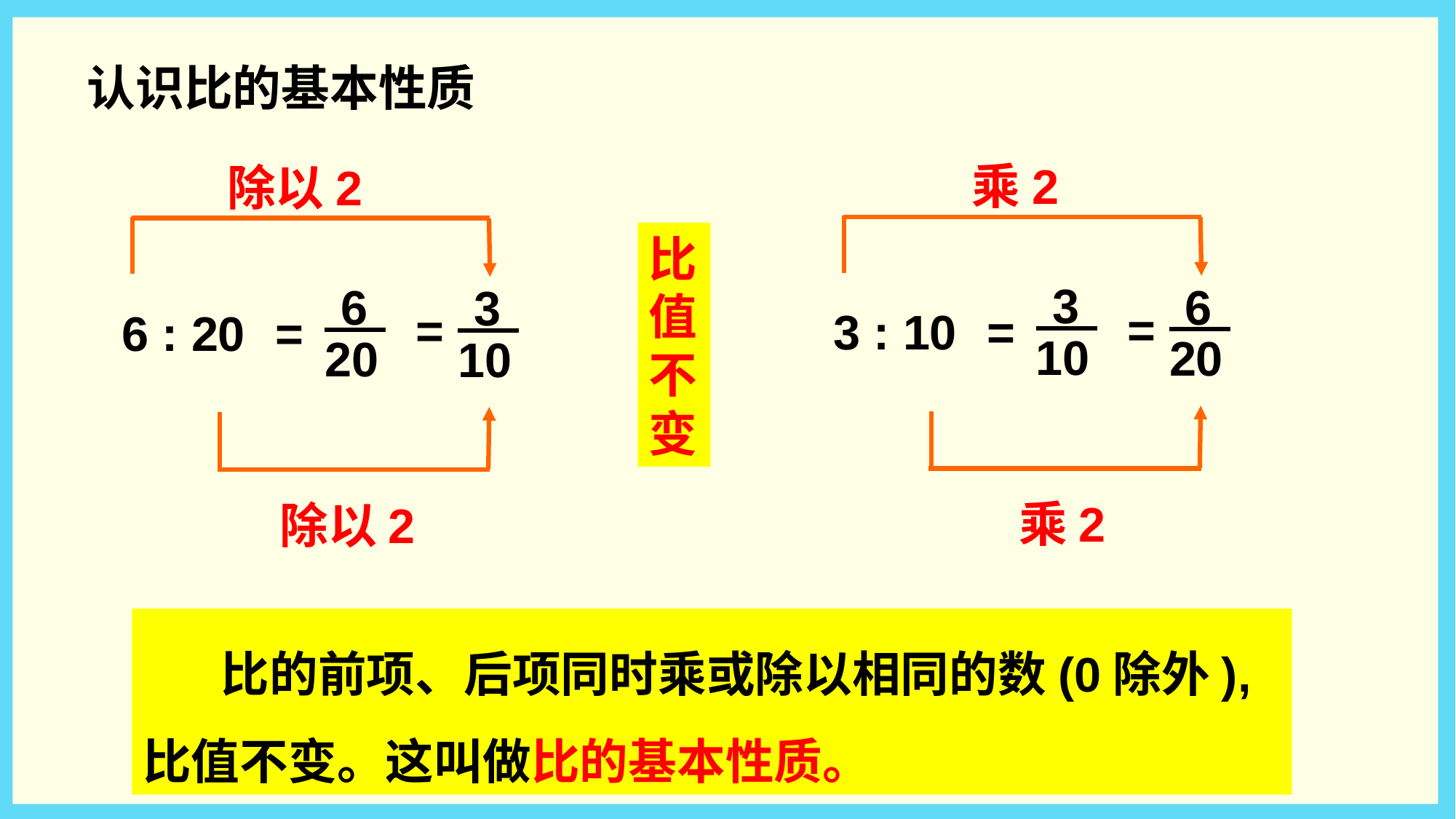

认识比的基本性质
乘2
除以2
比值不变
3
10
6
20
6
20
3
10
=
=
3 : 10
=
6 : 20
=

乘2
除以2
      比的前项、后项同时乘或除以相同的数(0除外),比值不变。这叫做比的基本性质。